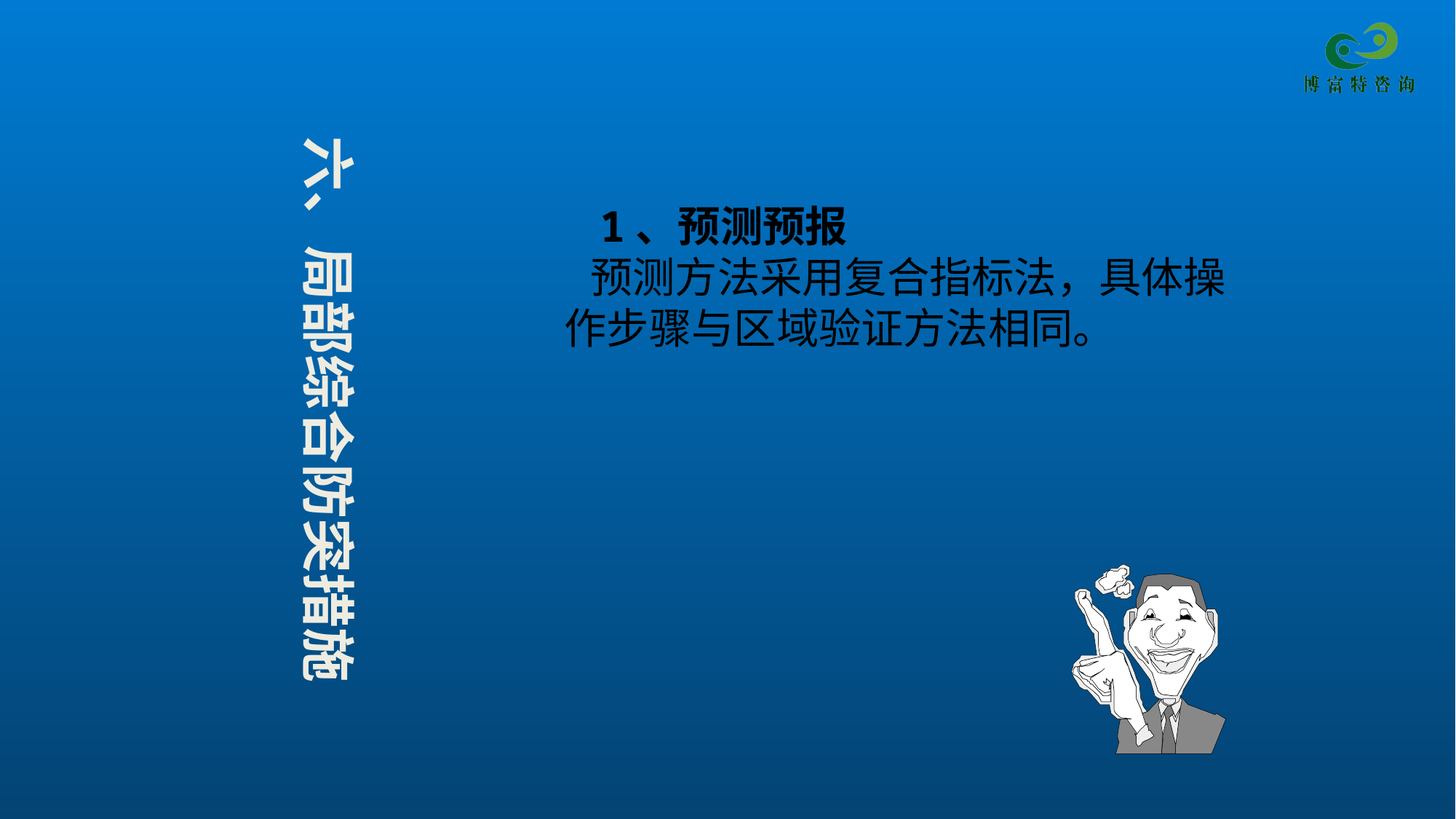

六、局部综合防突措施
   1、预测预报
      预测方法采用复合指标法，具体操作步骤与区域验证方法相同。